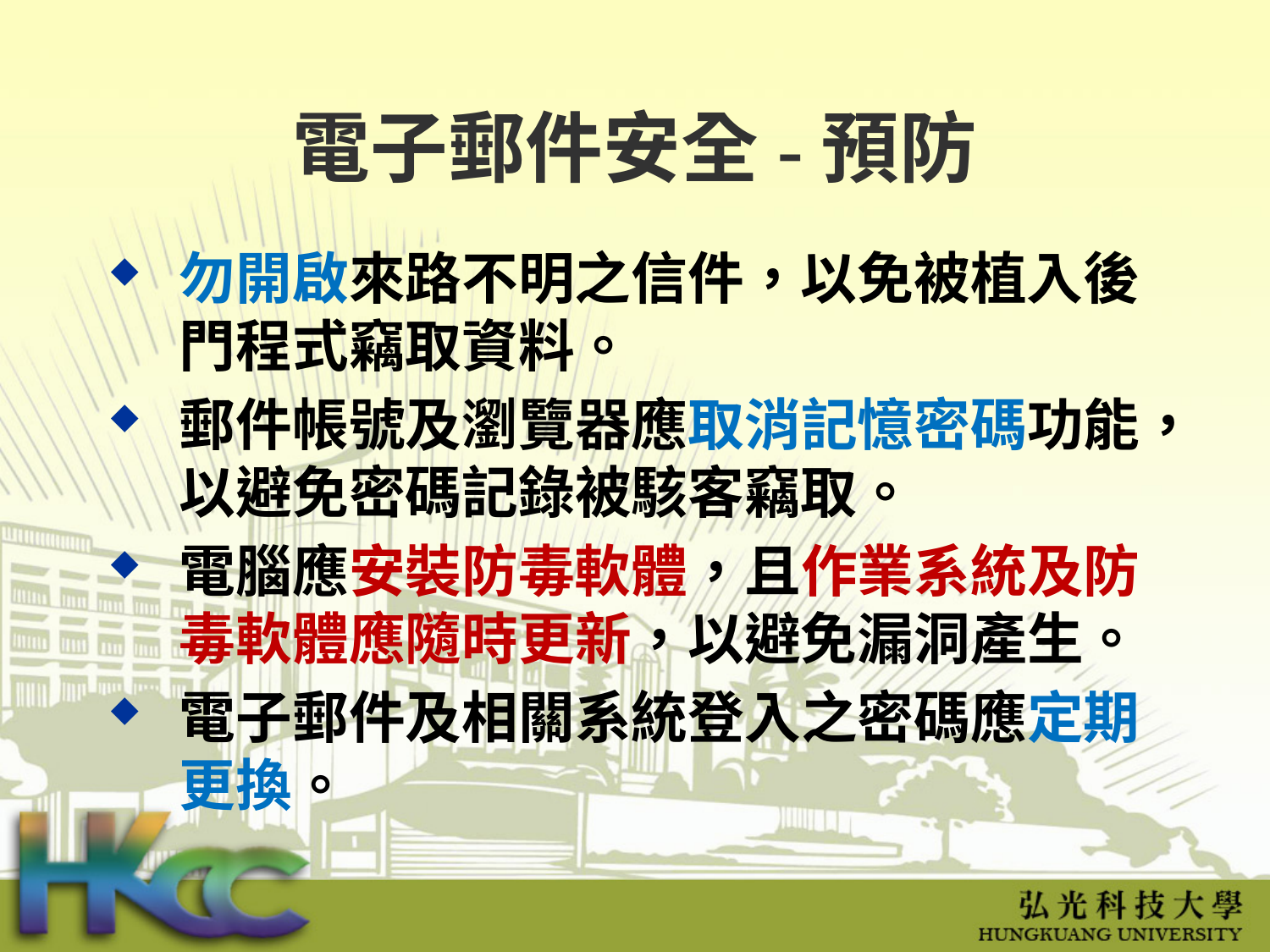

# 電子郵件安全-預防
勿開啟來路不明之信件，以免被植入後門程式竊取資料。
郵件帳號及瀏覽器應取消記憶密碼功能，以避免密碼記錄被駭客竊取。
電腦應安裝防毒軟體，且作業系統及防毒軟體應隨時更新，以避免漏洞產生。
電子郵件及相關系統登入之密碼應定期更換。